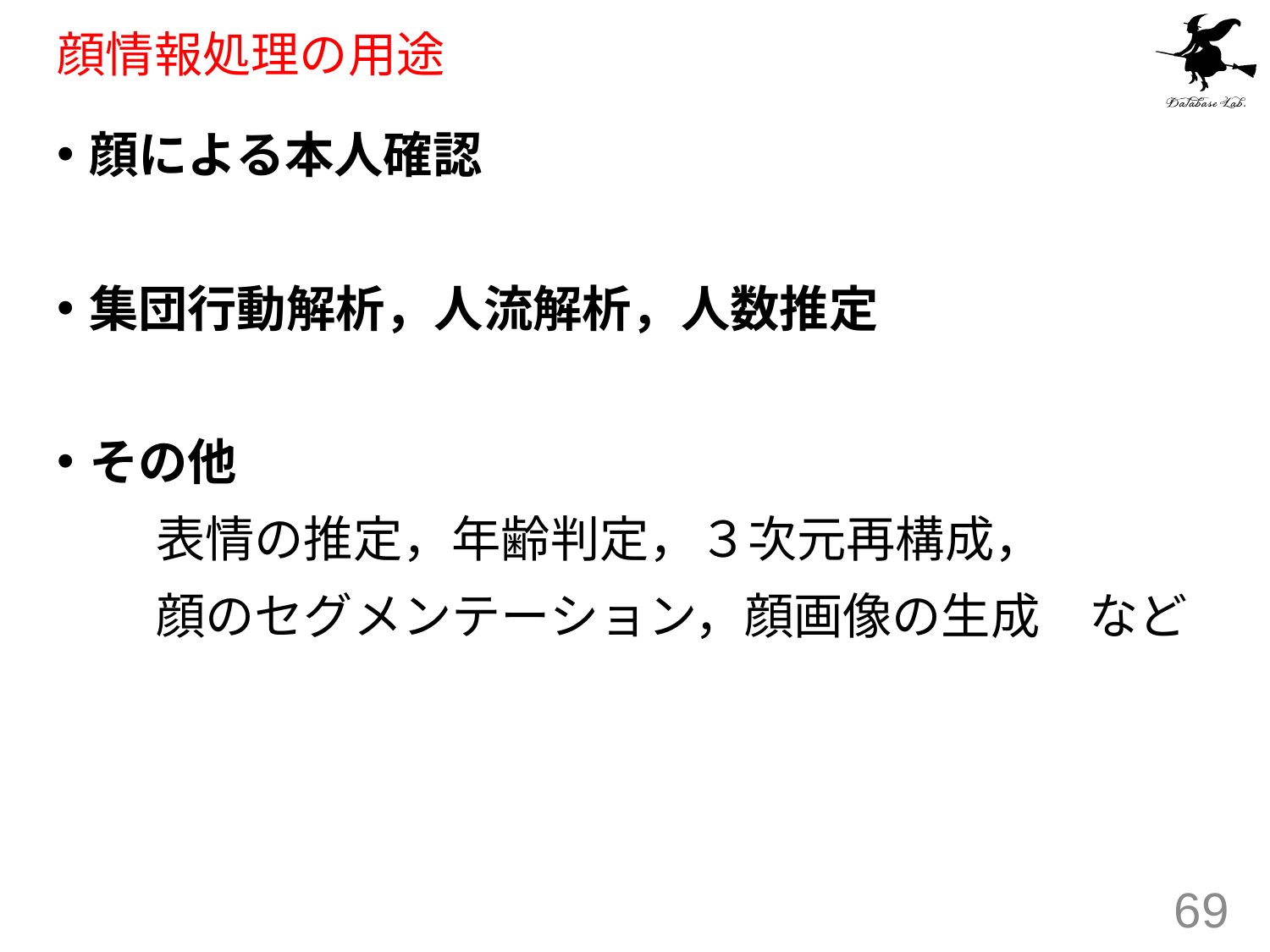

# 顔情報処理の用途
顔による本人確認

集団行動解析，人流解析，人数推定

その他
　　表情の推定，年齢判定，３次元再構成，
　　顔のセグメンテーション，顔画像の生成　など
69